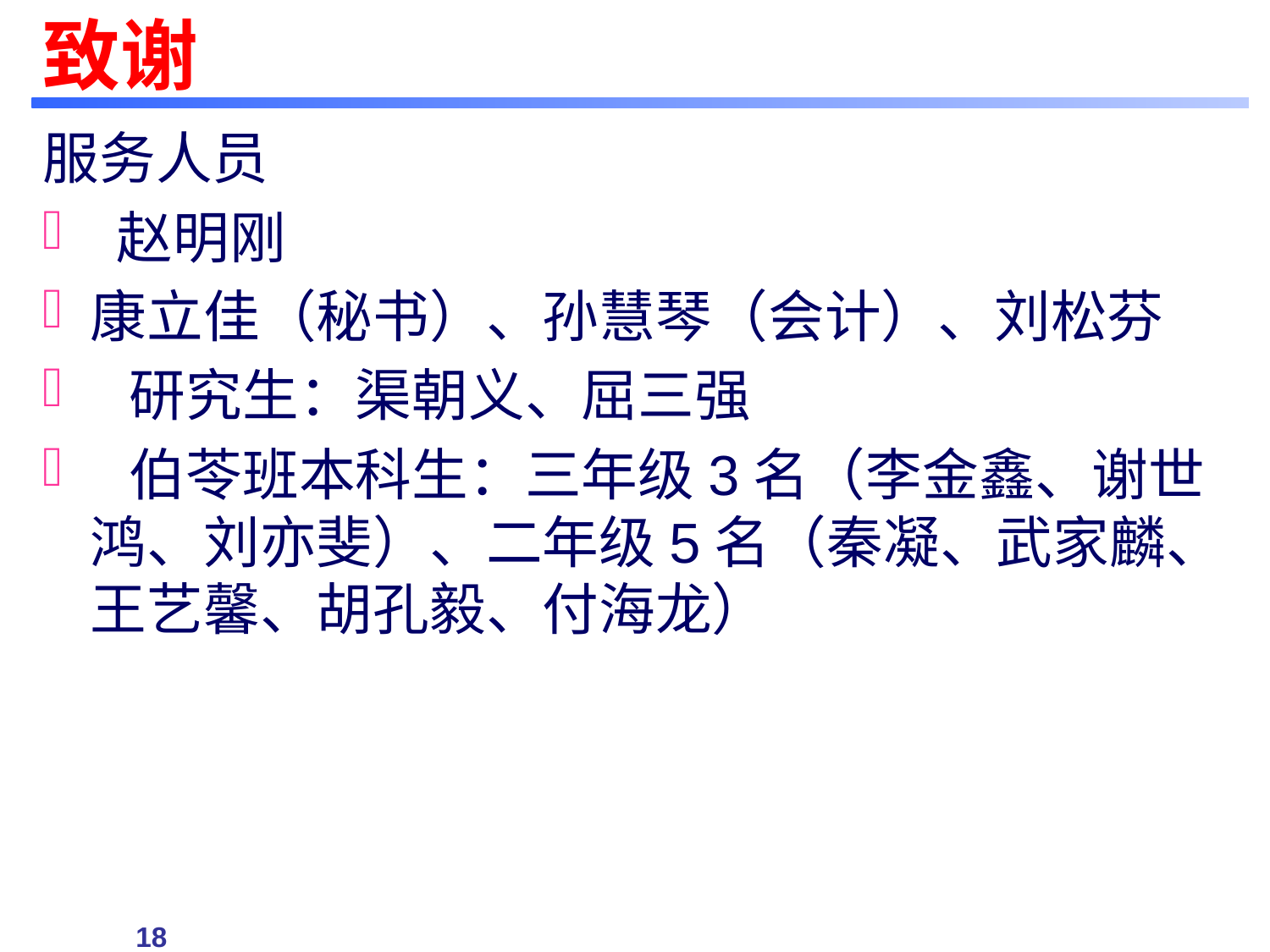

# 致谢
服务人员
 赵明刚
康立佳（秘书）、孙慧琴（会计）、刘松芬
  研究生：渠朝义、屈三强
  伯苓班本科生：三年级3名（李金鑫、谢世鸿、刘亦斐）、二年级5名（秦凝、武家麟、王艺馨、胡孔毅、付海龙）
18